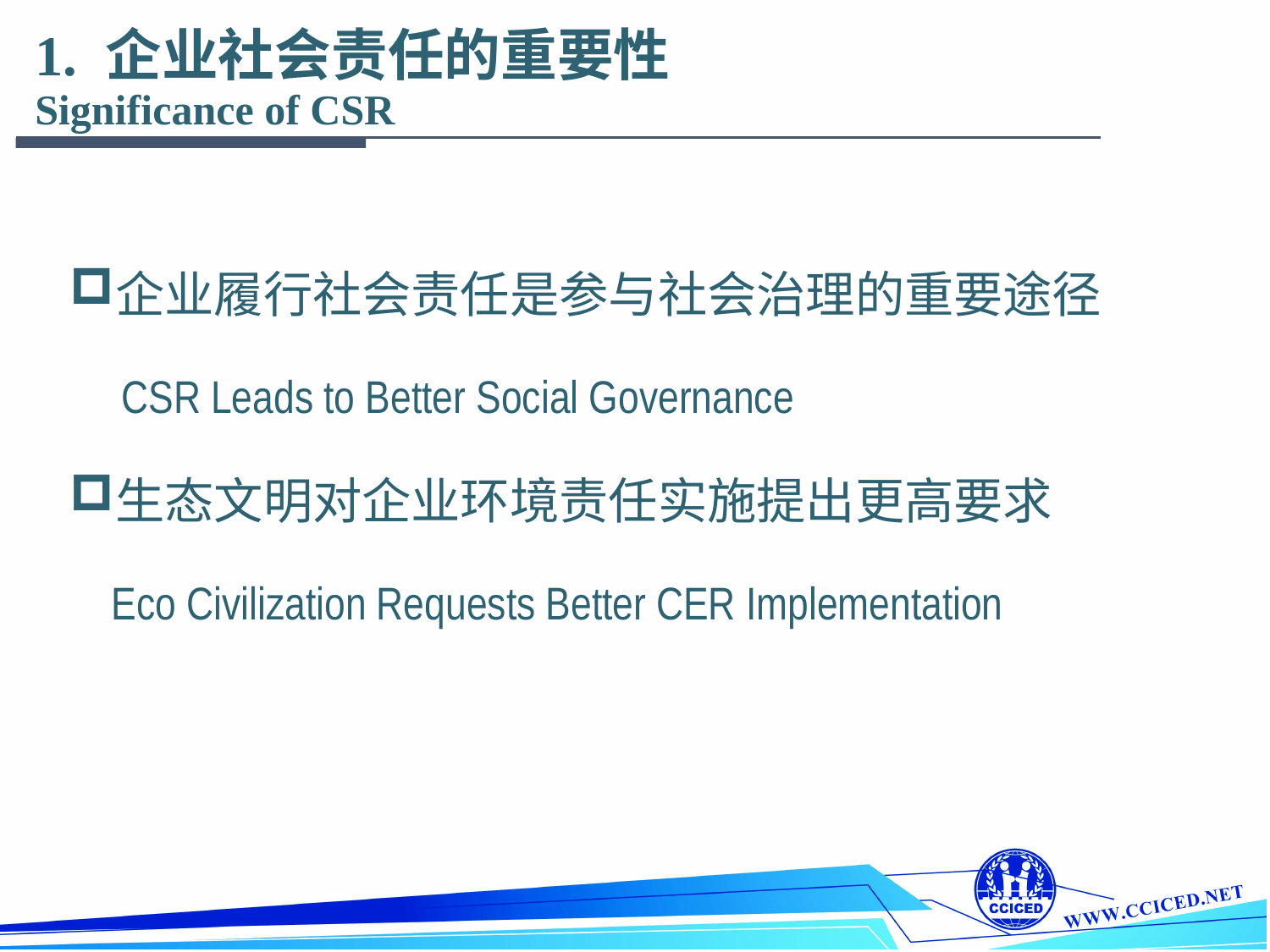

# 1. 企业社会责任的重要性 Significance of CSR
企业履行社会责任是参与社会治理的重要途径
     CSR Leads to Better Social Governance
生态文明对企业环境责任实施提出更高要求
    Eco Civilization Requests Better CER Implementation